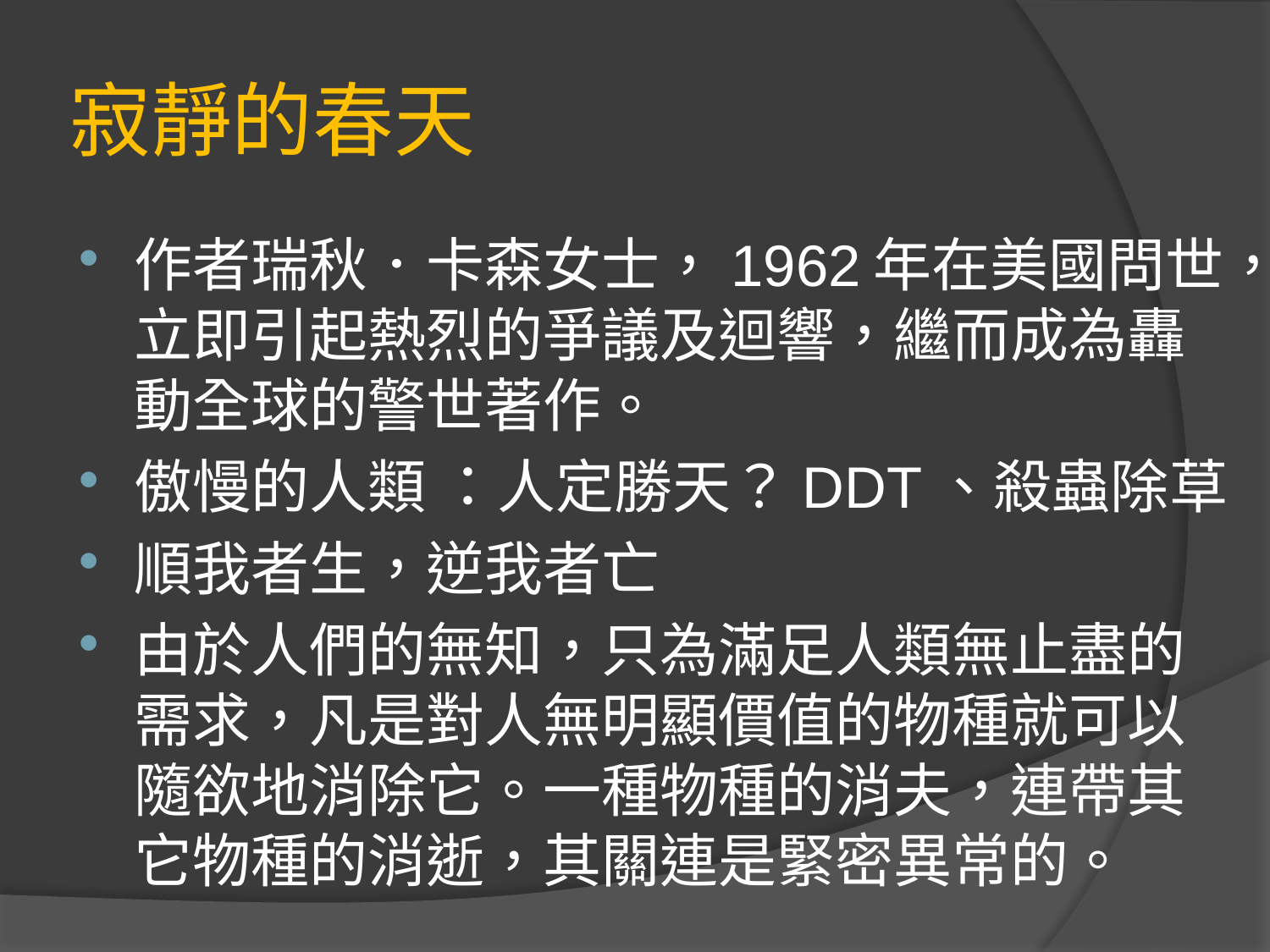

# 寂靜的春天
作者瑞秋．卡森女士，1962年在美國問世，立即引起熱烈的爭議及迴響，繼而成為轟動全球的警世著作。
傲慢的人類 ：人定勝天？DDT、殺蟲除草
順我者生，逆我者亡
由於人們的無知，只為滿足人類無止盡的需求，凡是對人無明顯價值的物種就可以隨欲地消除它。一種物種的消夫，連帶其它物種的消逝，其關連是緊密異常的。